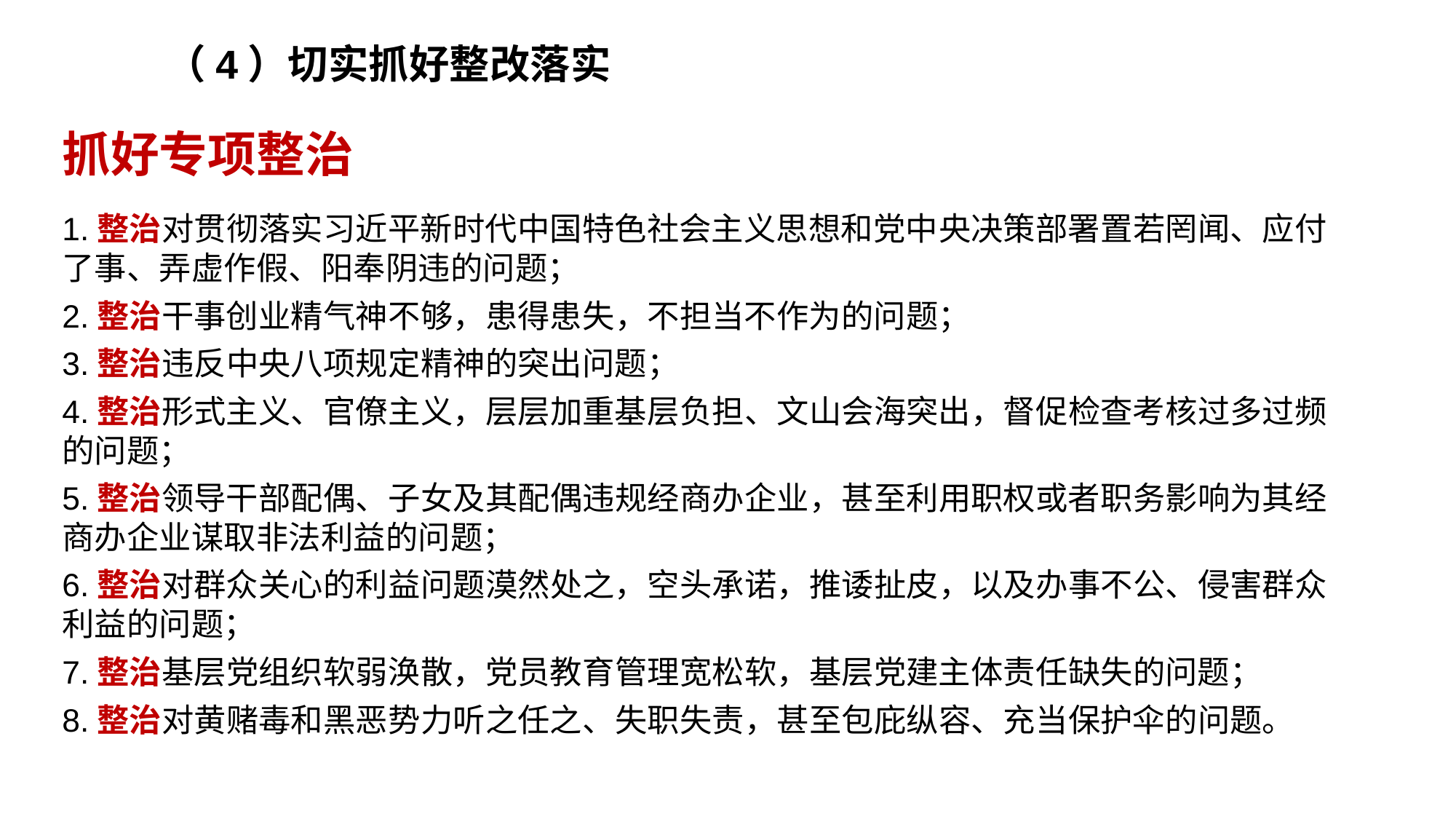

（4）切实抓好整改落实
抓好专项整治
1.整治对贯彻落实习近平新时代中国特色社会主义思想和党中央决策部署置若罔闻、应付了事、弄虚作假、阳奉阴违的问题；
2.整治干事创业精气神不够，患得患失，不担当不作为的问题；
3.整治违反中央八项规定精神的突出问题；
4.整治形式主义、官僚主义，层层加重基层负担、文山会海突出，督促检查考核过多过频的问题；
5.整治领导干部配偶、子女及其配偶违规经商办企业，甚至利用职权或者职务影响为其经商办企业谋取非法利益的问题；
6.整治对群众关心的利益问题漠然处之，空头承诺，推诿扯皮，以及办事不公、侵害群众利益的问题；
7.整治基层党组织软弱涣散，党员教育管理宽松软，基层党建主体责任缺失的问题；
8.整治对黄赌毒和黑恶势力听之任之、失职失责，甚至包庇纵容、充当保护伞的问题。